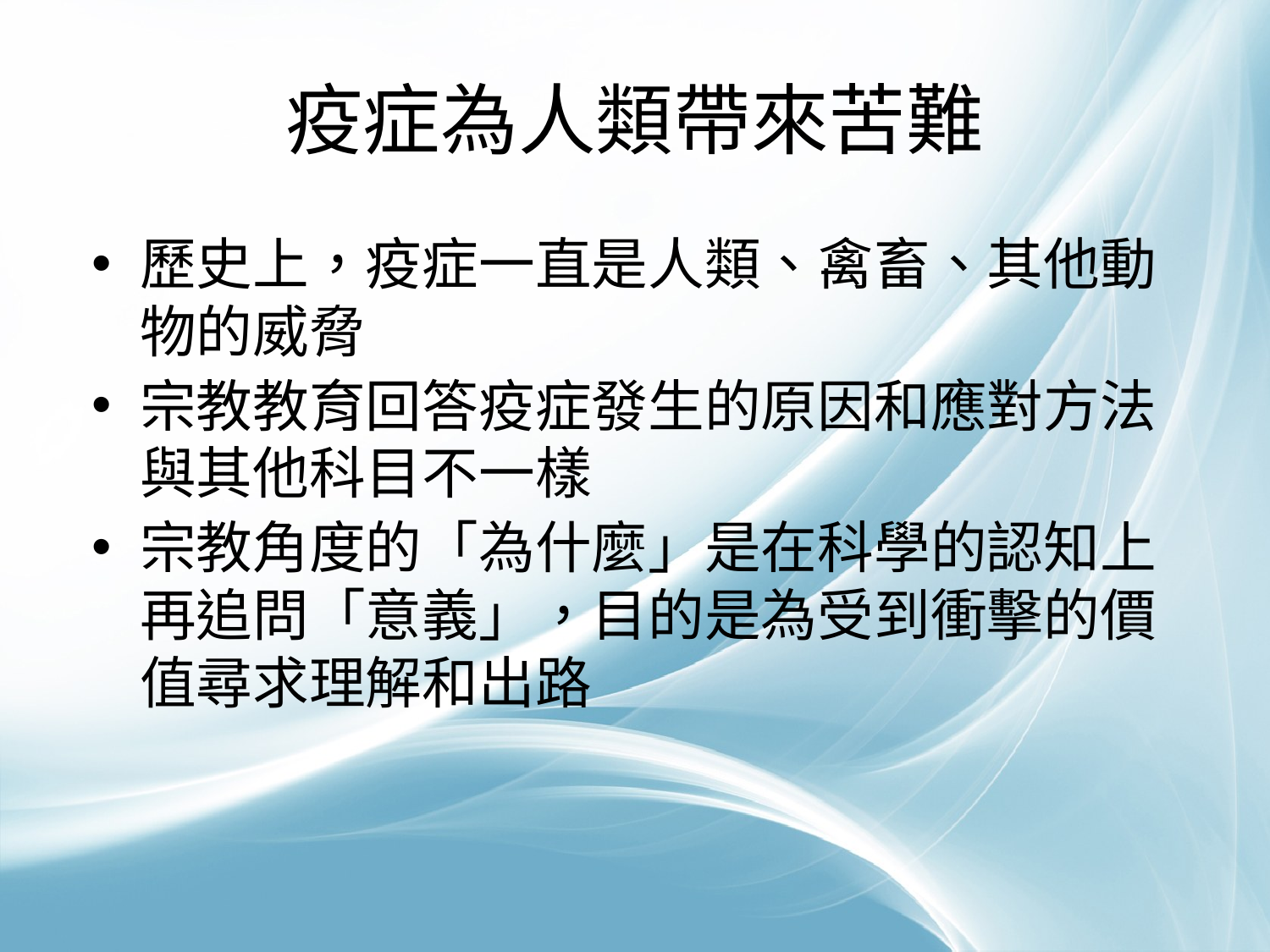

# 疫症為人類帶來苦難
歷史上，疫症一直是人類、禽畜、其他動物的威脅
宗教教育回答疫症發生的原因和應對方法與其他科目不一樣
宗教角度的「為什麼」是在科學的認知上再追問「意義」，目的是為受到衝擊的價值尋求理解和出路